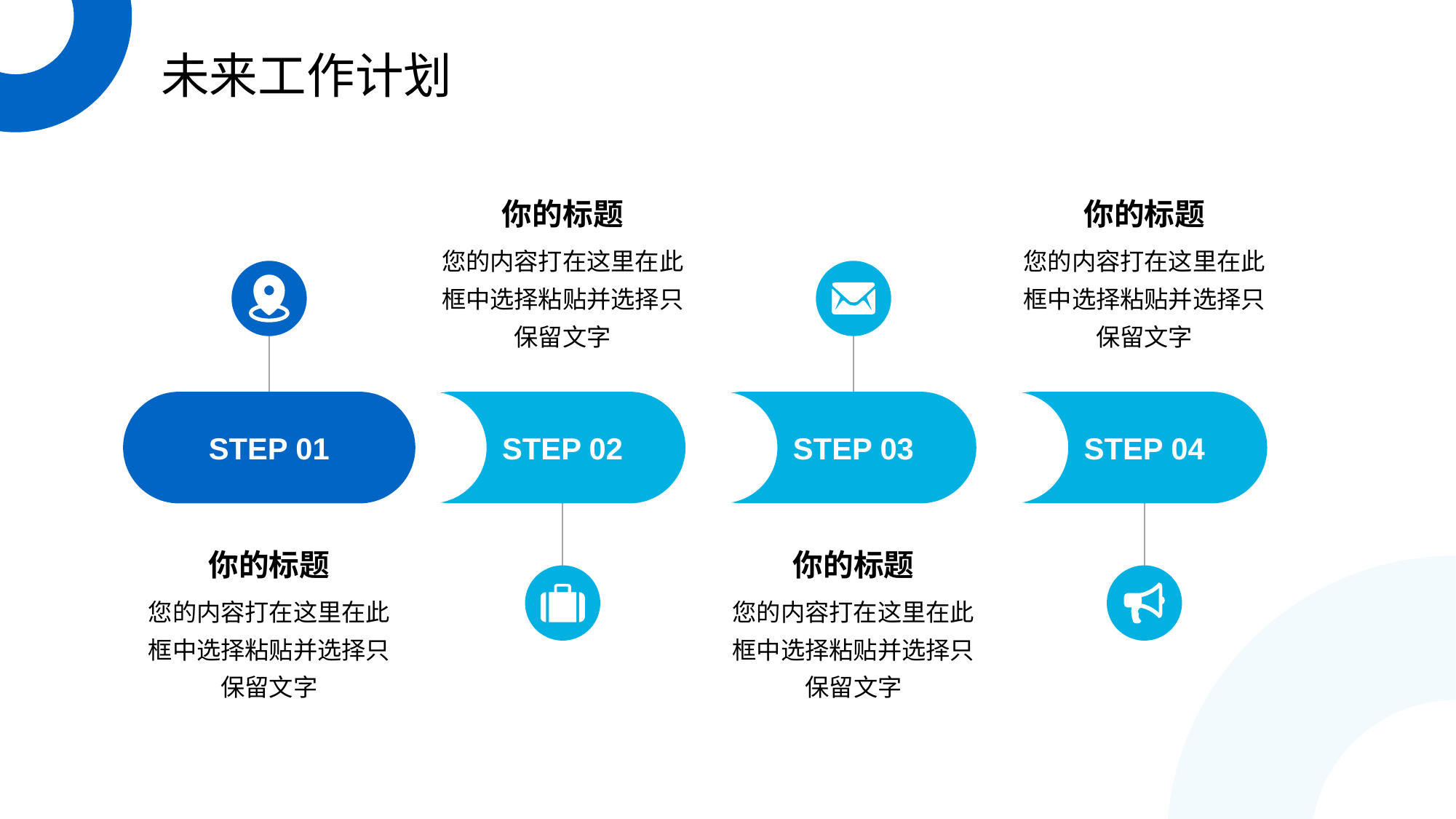

# 未来工作计划
你的标题
您的内容打在这里在此框中选择粘贴并选择只保留文字

STEP 02

你的标题
您的内容打在这里在此框中选择粘贴并选择只保留文字

STEP 04

STEP 01
你的标题
您的内容打在这里在此框中选择粘贴并选择只保留文字

STEP 03
你的标题
您的内容打在这里在此框中选择粘贴并选择只保留文字